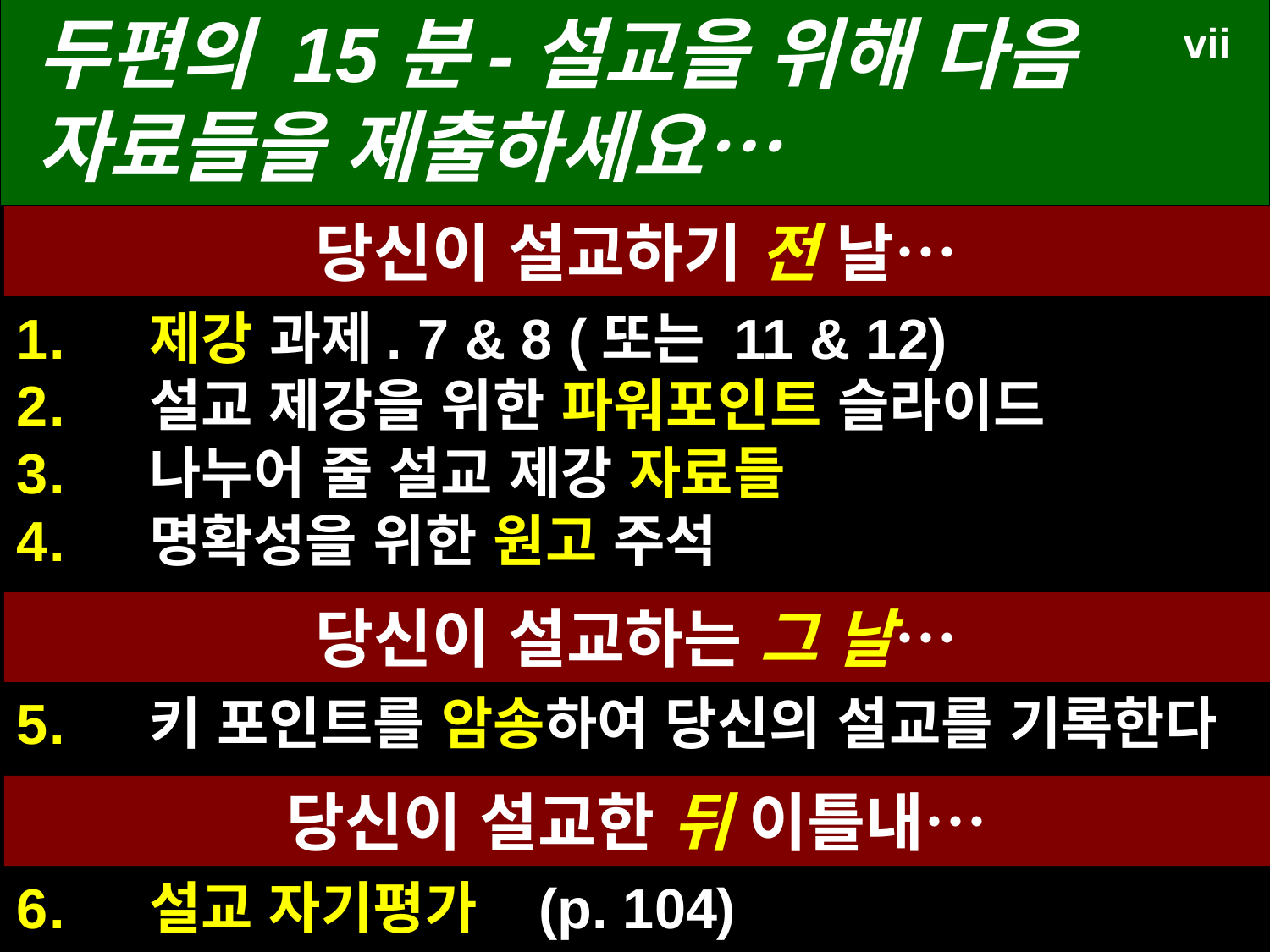

# 두편의 15분-설교을 위해 다음 자료들을 제출하세요…
vii
당신이 설교하기 전 날…
 제강 과제. 7 & 8 (또는 11 & 12)
 설교 제강을 위한 파워포인트 슬라이드
 나누어 줄 설교 제강 자료들
 명확성을 위한 원고 주석
당신이 설교하는 그 날…
 키 포인트를 암송하여 당신의 설교를 기록한다
당신이 설교한 뒤 이틀내…
 설교 자기평가   (p. 104)